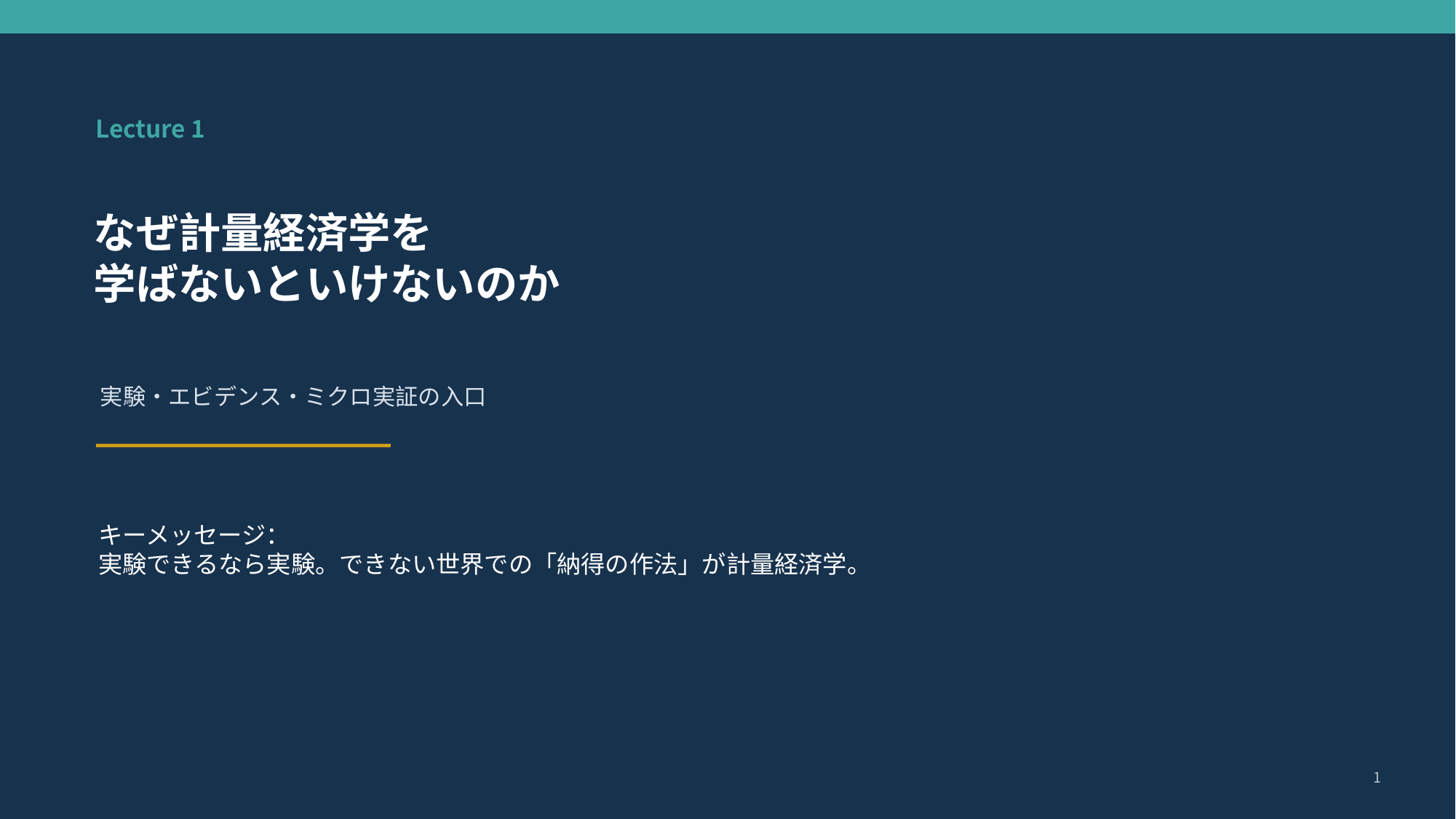

Lecture 1
なぜ計量経済学を
学ばないといけないのか
実験・エビデンス・ミクロ実証の入口

キーメッセージ：
実験できるなら実験。できない世界での「納得の作法」が計量経済学。
1